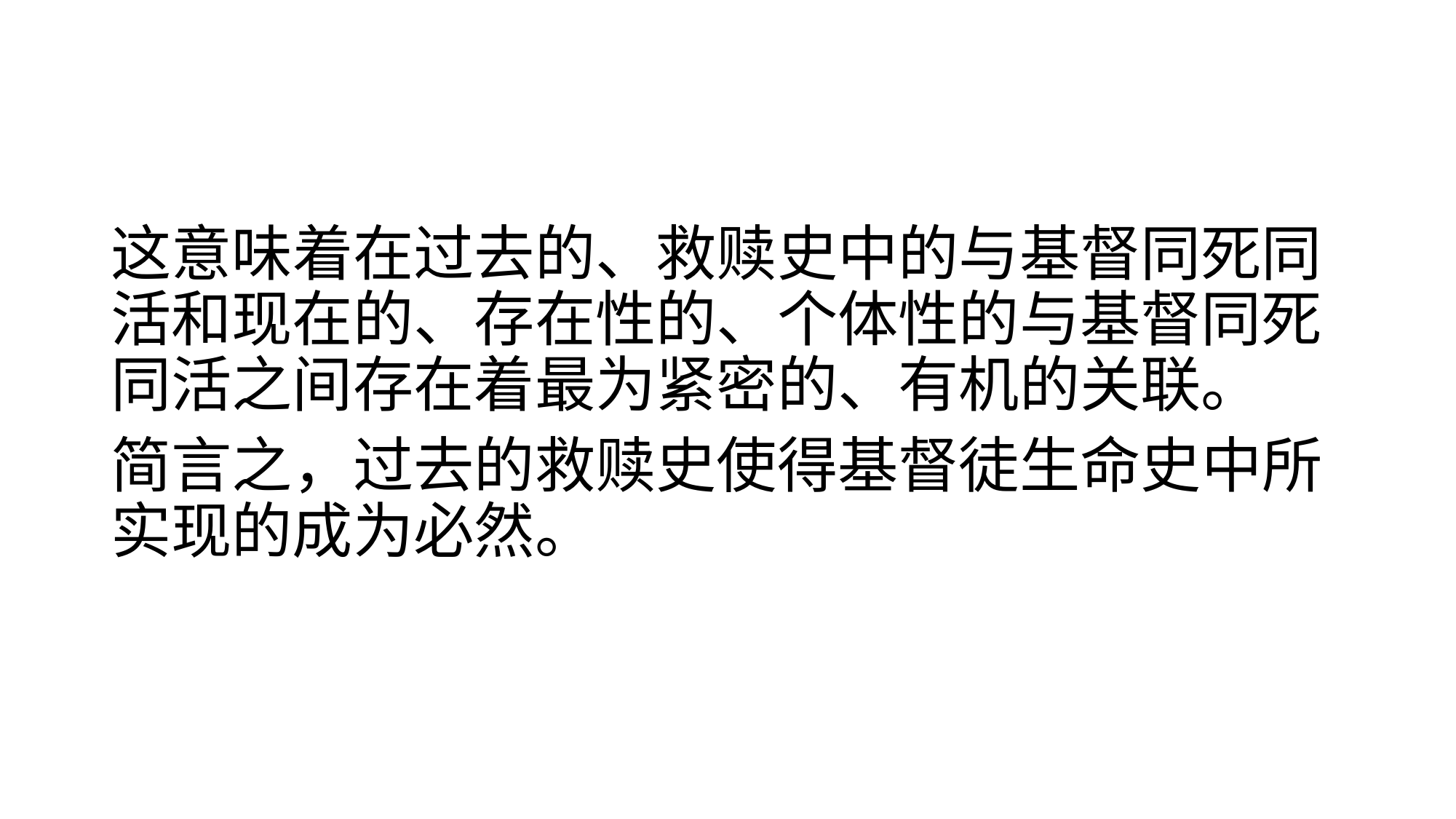

#
这意味着在过去的、救赎史中的与基督同死同活和现在的、存在性的、个体性的与基督同死同活之间存在着最为紧密的、有机的关联。
简言之，过去的救赎史使得基督徒生命史中所实现的成为必然。